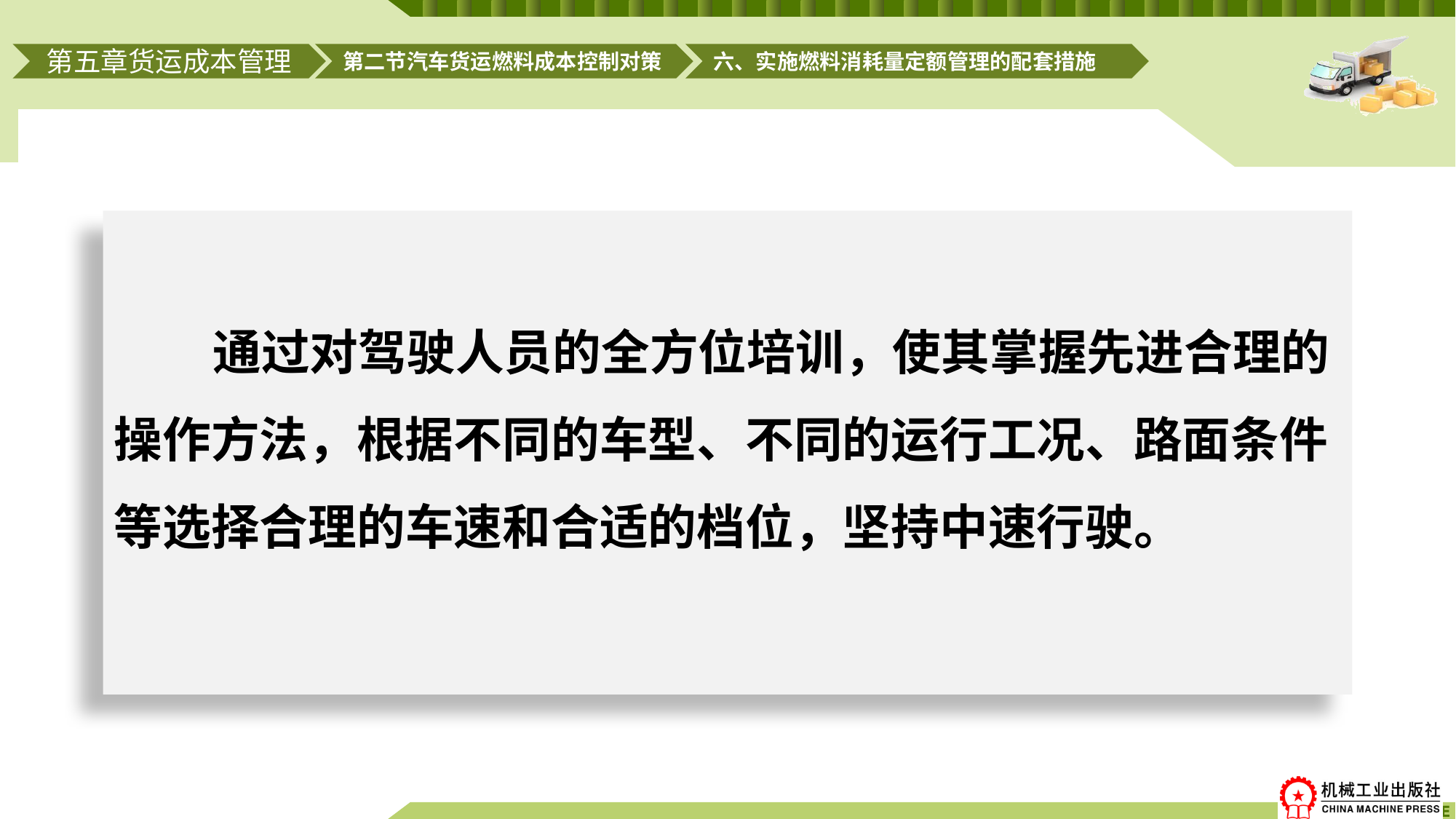

第二节汽车货运燃料成本控制对策
六、实施燃料消耗量定额管理的配套措施
第五章货运成本管理
# 通过对驾驶人员的全方位培训，使其掌握先进合理的操作方法，根据不同的车型、不同的运行工况、路面条件等选择合理的车速和合适的档位，坚持中速行驶。